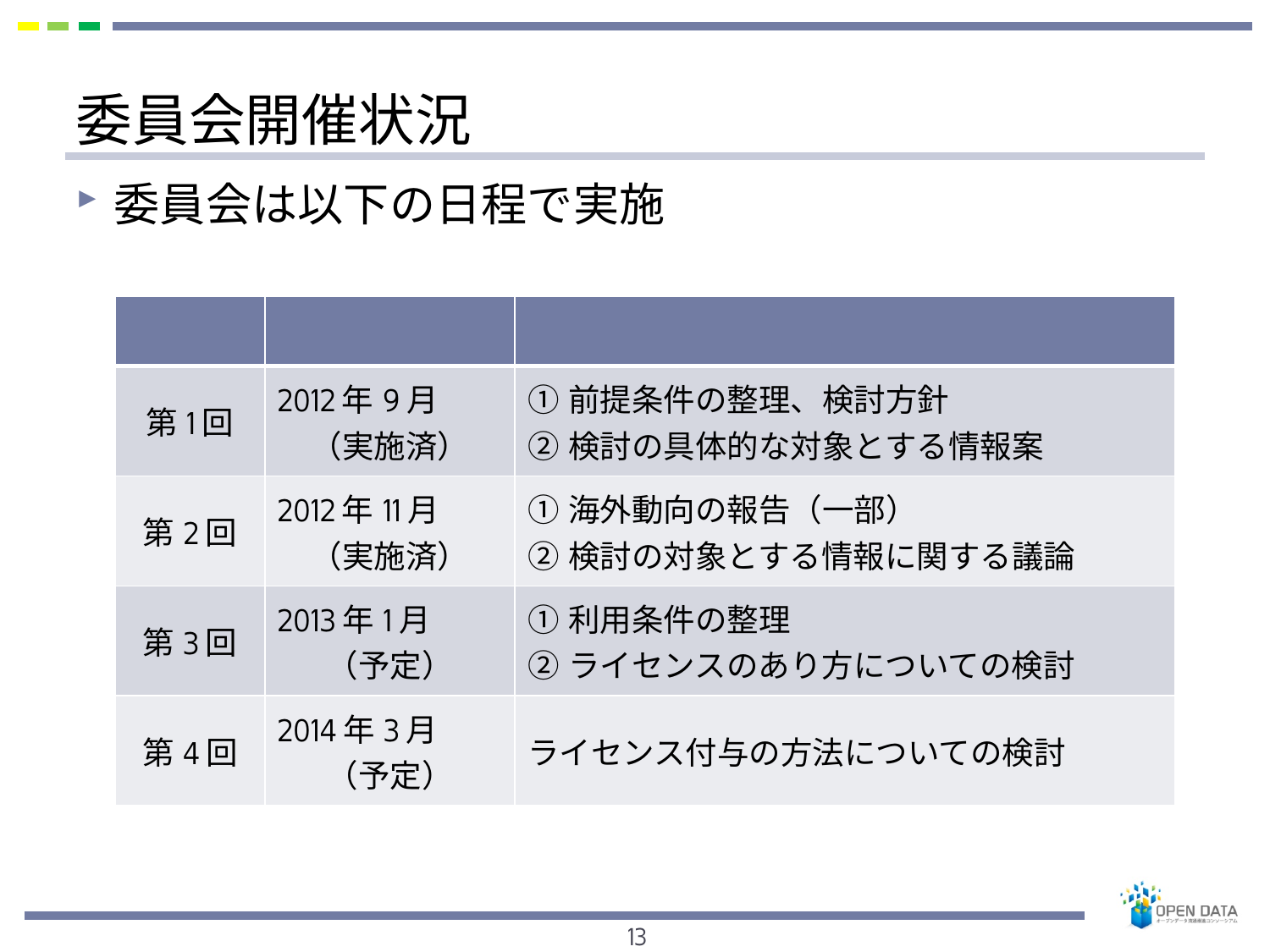

# 委員会開催状況
委員会は以下の日程で実施

|  |  |  |
| --- | --- | --- |
| 第1回 | 2012年9月 （実施済） | ①前提条件の整理、検討方針 ②検討の具体的な対象とする情報案 |
| 第2回 | 2012年11月 （実施済） | ①海外動向の報告（一部） ②検討の対象とする情報に関する議論 |
| 第3回 | 2013年1月 （予定） | ①利用条件の整理 ②ライセンスのあり方についての検討 |
| 第4回 | 2014年3月 （予定） | ライセンス付与の方法についての検討 |
13